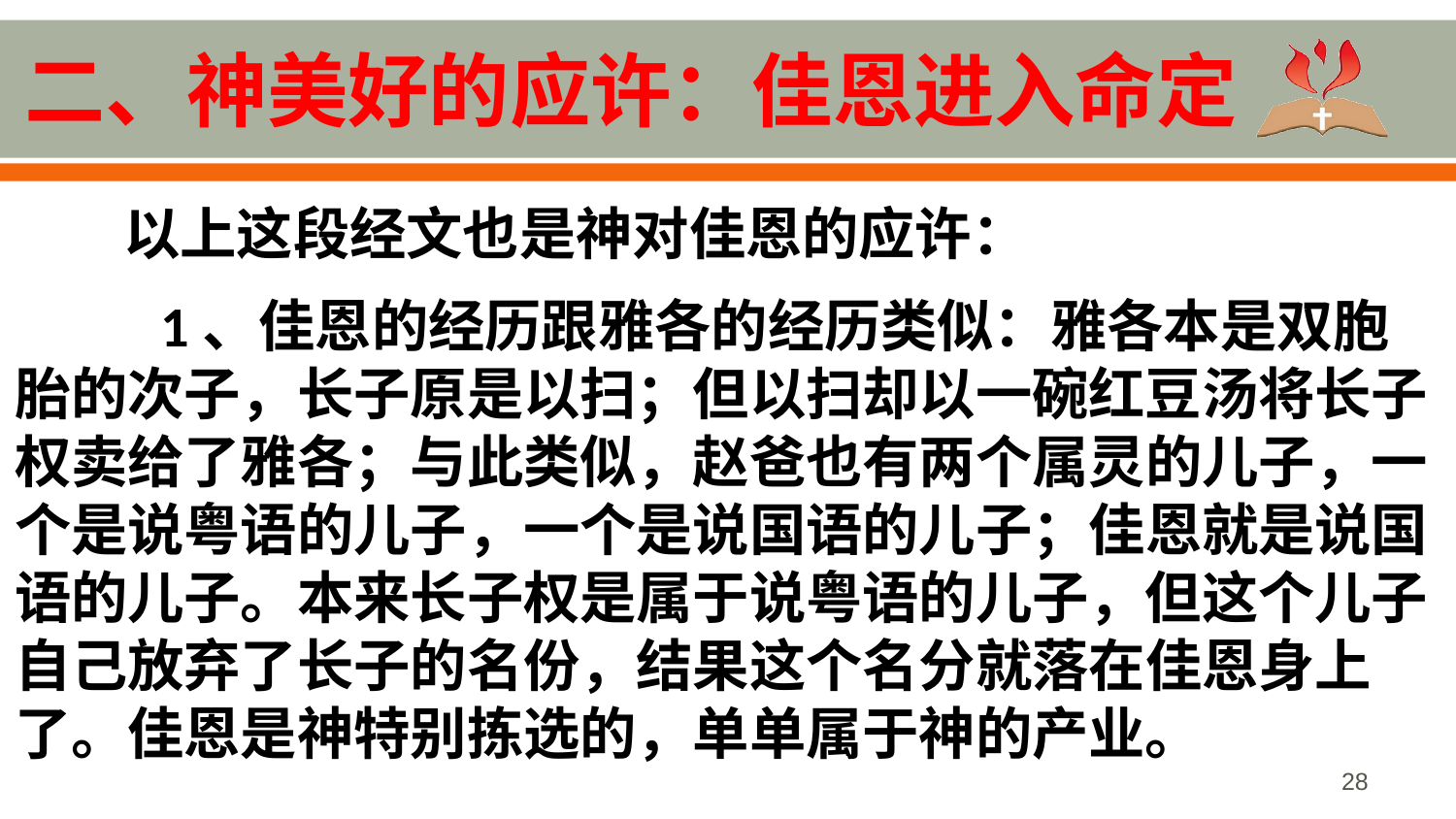

# 二、神美好的应许：佳恩进入命定
以上这段经文也是神对佳恩的应许：
	1、佳恩的经历跟雅各的经历类似：雅各本是双胞胎的次子，长子原是以扫；但以扫却以一碗红豆汤将长子权卖给了雅各；与此类似，赵爸也有两个属灵的儿子，一个是说粤语的儿子，一个是说国语的儿子；佳恩就是说国语的儿子。本来长子权是属于说粤语的儿子，但这个儿子自己放弃了长子的名份，结果这个名分就落在佳恩身上了。佳恩是神特别拣选的，单单属于神的产业。

28